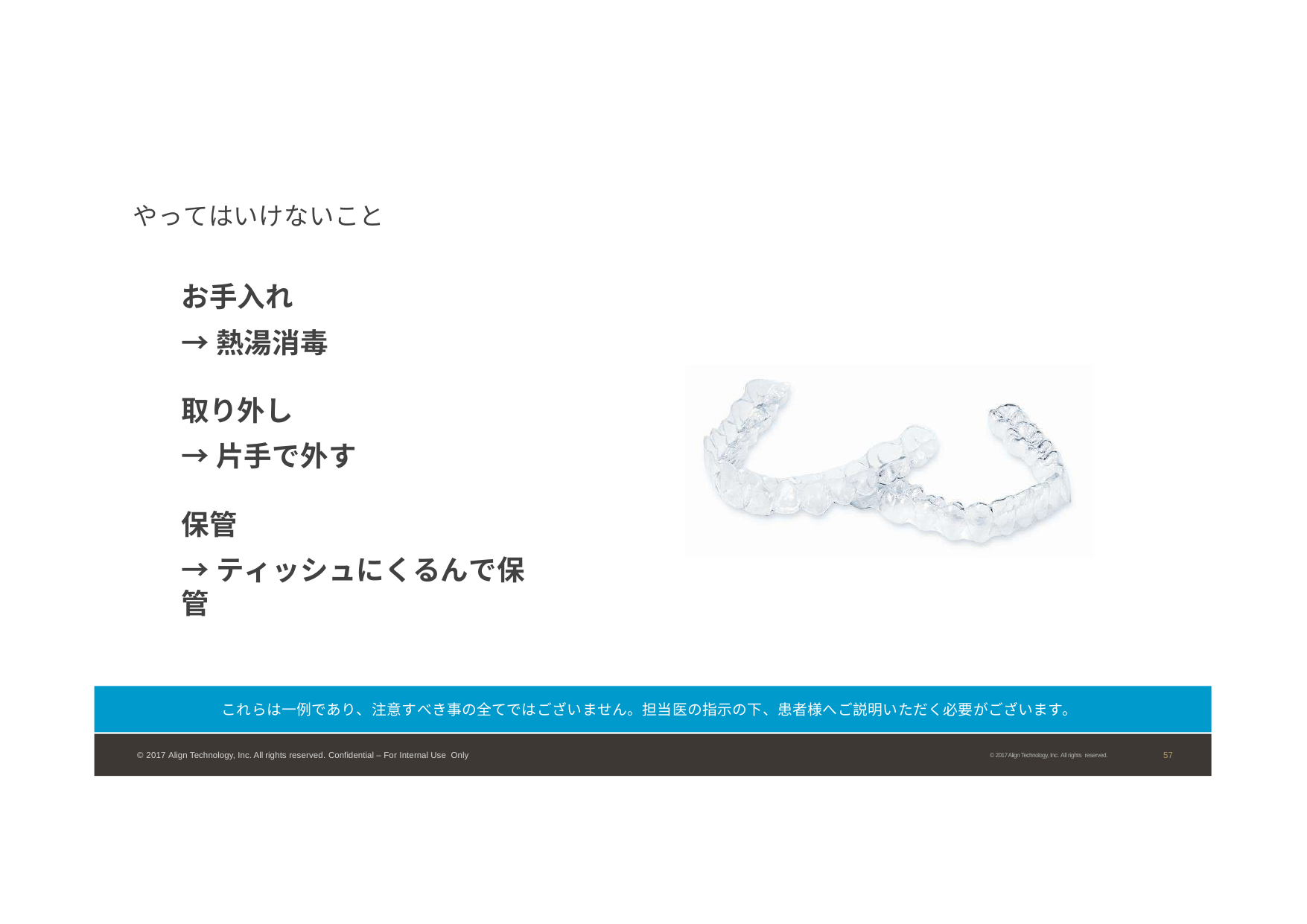

やってはいけないこと

お手入れ
→熱湯消毒

取り外し
→片手で外す

保管
→ティッシュにくるんで保管

これらは一例であり、注意すべき事の全てではございません。担当医の指示の下、患者様へご説明いただく必要がございます。
57
© 2017 Align Technology, Inc. All rights reserved. Confidential – For Internal Use Only
© 2017 Align Technology, Inc. All rights reserved.